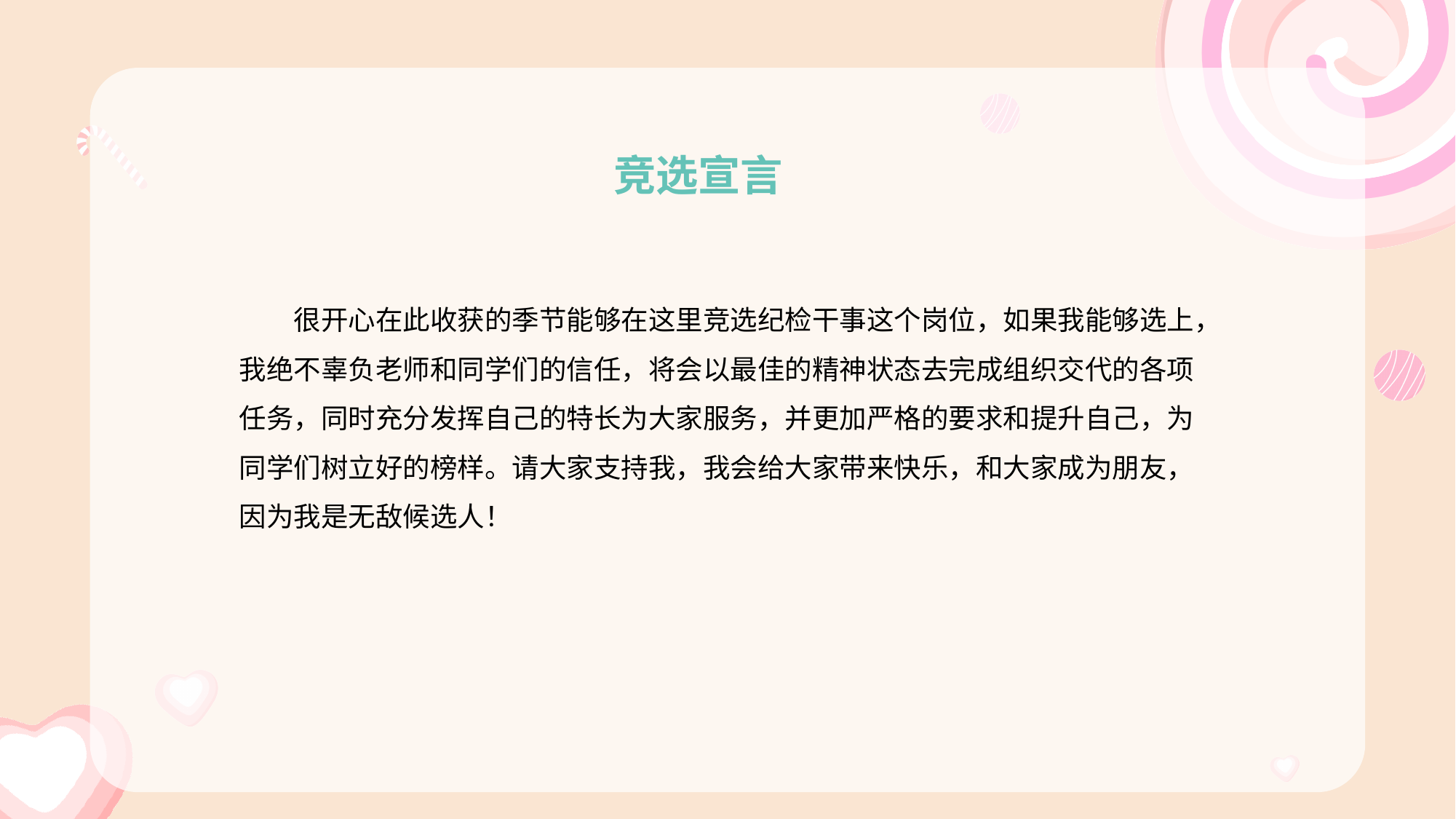

竞选宣言
很开心在此收获的季节能够在这里竞选纪检干事这个岗位，如果我能够选上，我绝不辜负老师和同学们的信任，将会以最佳的精神状态去完成组织交代的各项任务，同时充分发挥自己的特长为大家服务，并更加严格的要求和提升自己，为同学们树立好的榜样。请大家支持我，我会给大家带来快乐，和大家成为朋友，因为我是无敌候选人！